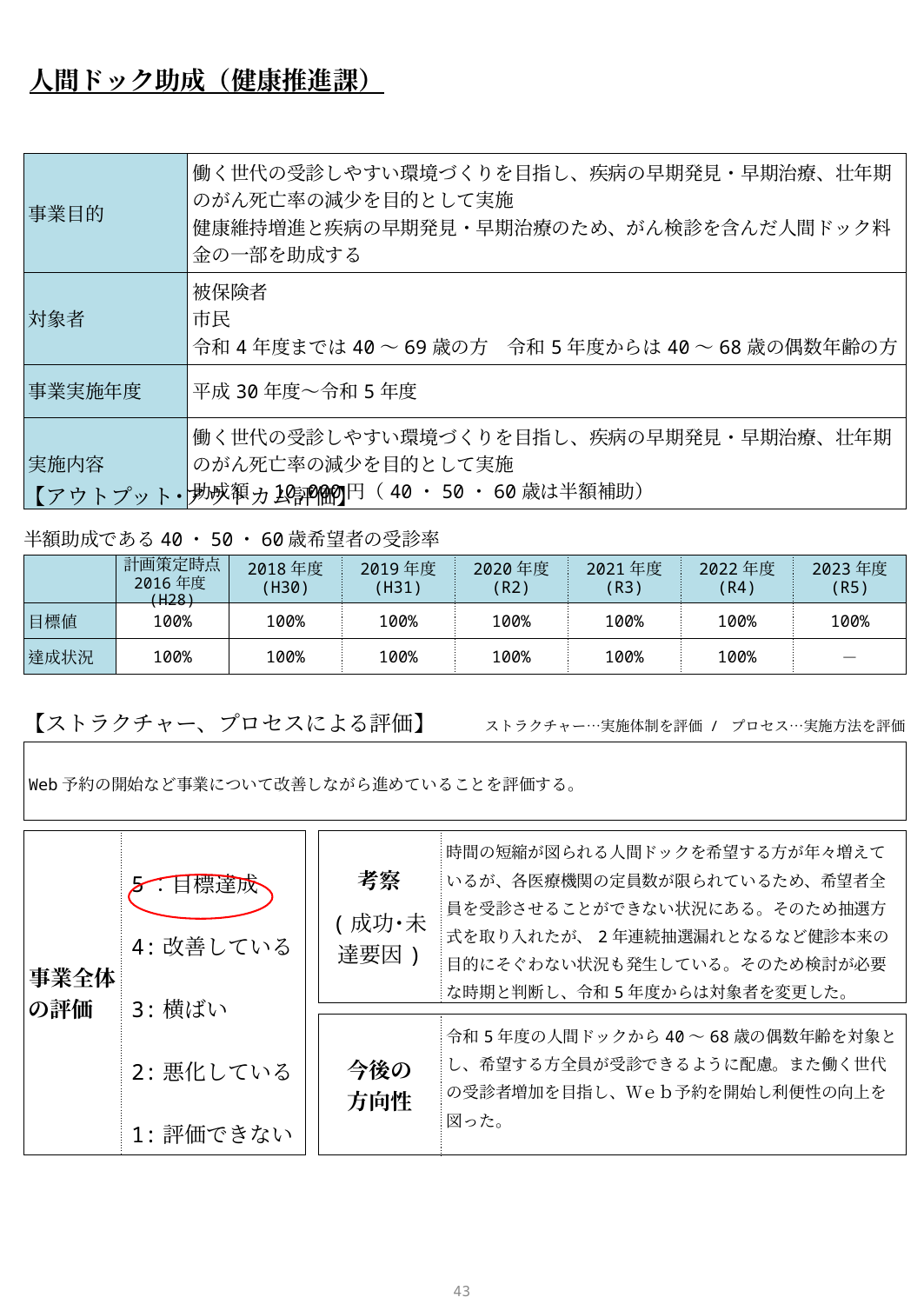

人間ドック助成（健康推進課）
| 事業目的 | 働く世代の受診しやすい環境づくりを目指し、疾病の早期発見・早期治療、壮年期のがん死亡率の減少を目的として実施 健康維持増進と疾病の早期発見・早期治療のため、がん検診を含んだ人間ドック料金の一部を助成する |
| --- | --- |
| 対象者 | 被保険者 市民 令和4年度までは40～69歳の方　令和5年度からは40～68歳の偶数年齢の方 |
| 事業実施年度 | 平成30年度～令和5年度 |
| 実施内容 | 働く世代の受診しやすい環境づくりを目指し、疾病の早期発見・早期治療、壮年期のがん死亡率の減少を目的として実施 助成額　10,000円（40・50・60歳は半額補助） |
【アウトプット･アウトカム評価】
半額助成である40・50・60歳希望者の受診率
|  | 計画策定時点 2016年度(H28) | 2018年度 (H30) | 2019年度 (H31) | 2020年度 (R2) | 2021年度 (R3) | 2022年度 (R4) | 2023年度 (R5) |
| --- | --- | --- | --- | --- | --- | --- | --- |
| 目標値 | 100% | 100% | 100% | 100% | 100% | 100% | 100% |
| 達成状況 | 100% | 100% | 100% | 100% | 100% | 100% | － |
ストラクチャー…実施体制を評価 / プロセス…実施方法を評価
【ストラクチャー、プロセスによる評価】

| Web予約の開始など事業について改善しながら進めていることを評価する。 |
| --- |
| 考察 (成功･未達要因) | 時間の短縮が図られる人間ドックを希望する方が年々増えているが、各医療機関の定員数が限られているため、希望者全員を受診させることができない状況にある。そのため抽選方式を取り入れたが、2年連続抽選漏れとなるなど健診本来の目的にそぐわない状況も発生している。そのため検討が必要な時期と判断し、令和5年度からは対象者を変更した。 |
| --- | --- |
| 事業全体 の評価 | 5：目標達成 4:改善している 3:横ばい 2:悪化している 1:評価できない |
| --- | --- |

| 今後の 方向性 | 令和5年度の人間ドックから40～68歳の偶数年齢を対象とし、希望する方全員が受診できるように配慮。また働く世代の受診者増加を目指し、Ｗｅｂ予約を開始し利便性の向上を図った。 |
| --- | --- |
43